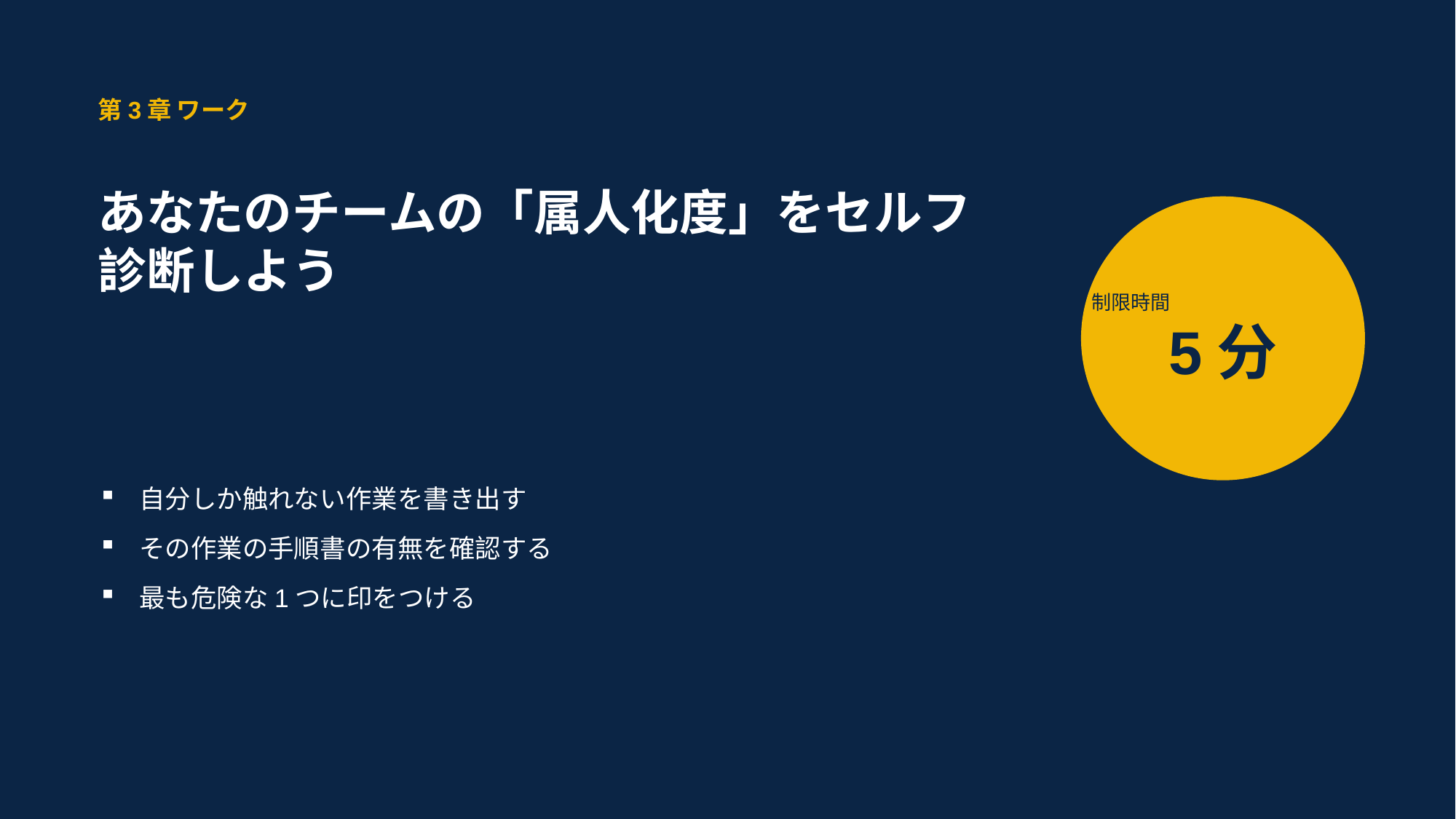

第3章 ワーク
あなたのチームの「属人化度」をセルフ診断しよう

制限時間
5分
自分しか触れない作業を書き出す
その作業の手順書の有無を確認する
最も危険な1つに印をつける